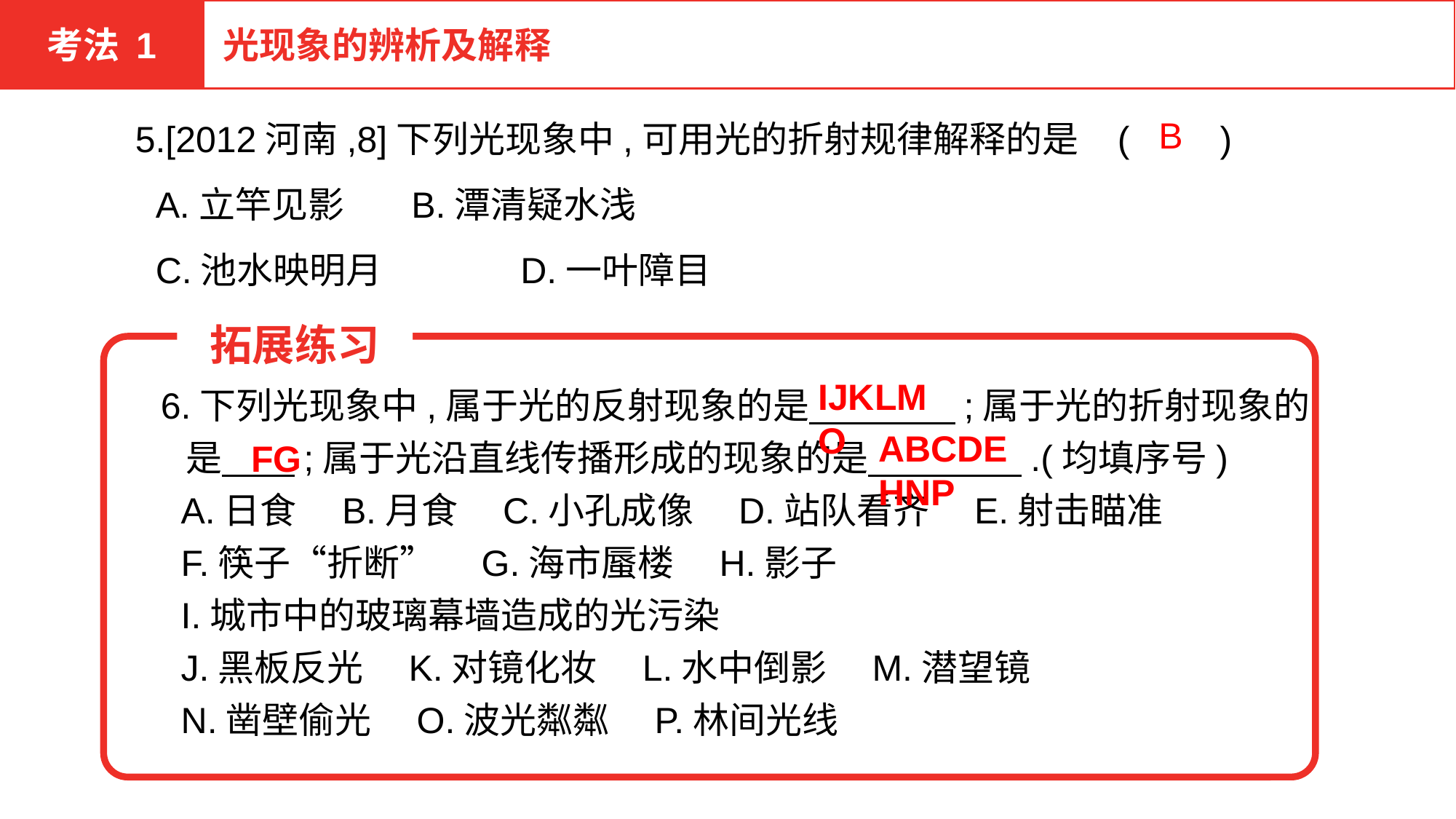

考法 1
光现象的辨析及解释
5.[2012河南,8]下列光现象中,可用光的折射规律解释的是 	(　　)
  A.立竿见影	      B.潭清疑水浅
  C.池水映明月	      D.一叶障目
B
拓展练习

6.下列光现象中,属于光的反射现象的是　　　　;属于光的折射现象的
  是　　;属于光沿直线传播形成的现象的是　　　　 .(均填序号)
  A.日食　B.月食　C.小孔成像　D.站队看齐　E.射击瞄准
  F.筷子“折断”　G.海市蜃楼　H.影子
  I.城市中的玻璃幕墙造成的光污染
  J.黑板反光　K.对镜化妆　L.水中倒影　M.潜望镜
  N.凿壁偷光　O.波光粼粼　P.林间光线
IJKLMO
ABCDEHNP
FG